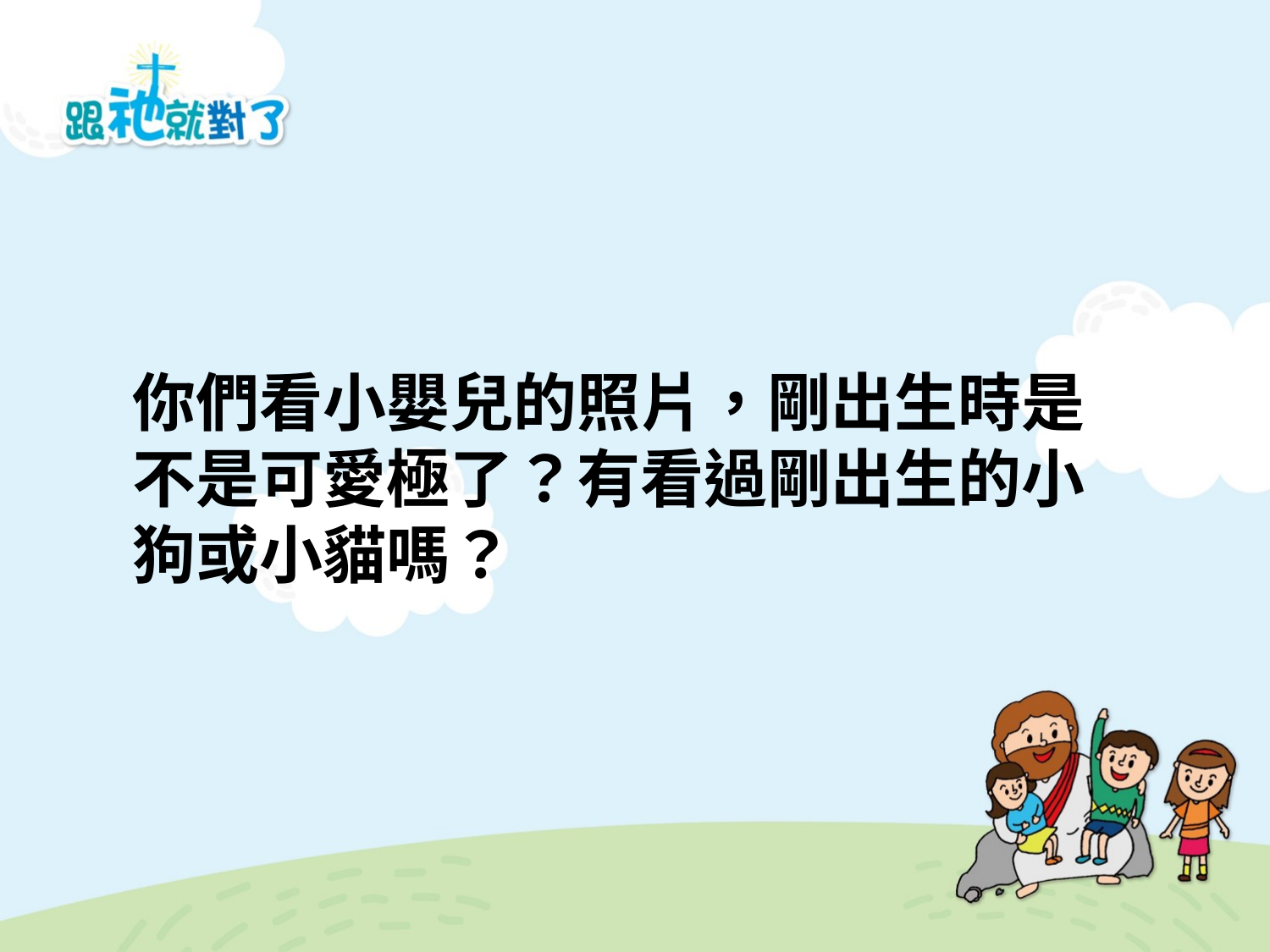

你們看小嬰兒的照片，剛出生時是不是可愛極了？有看過剛出生的小狗或小貓嗎？